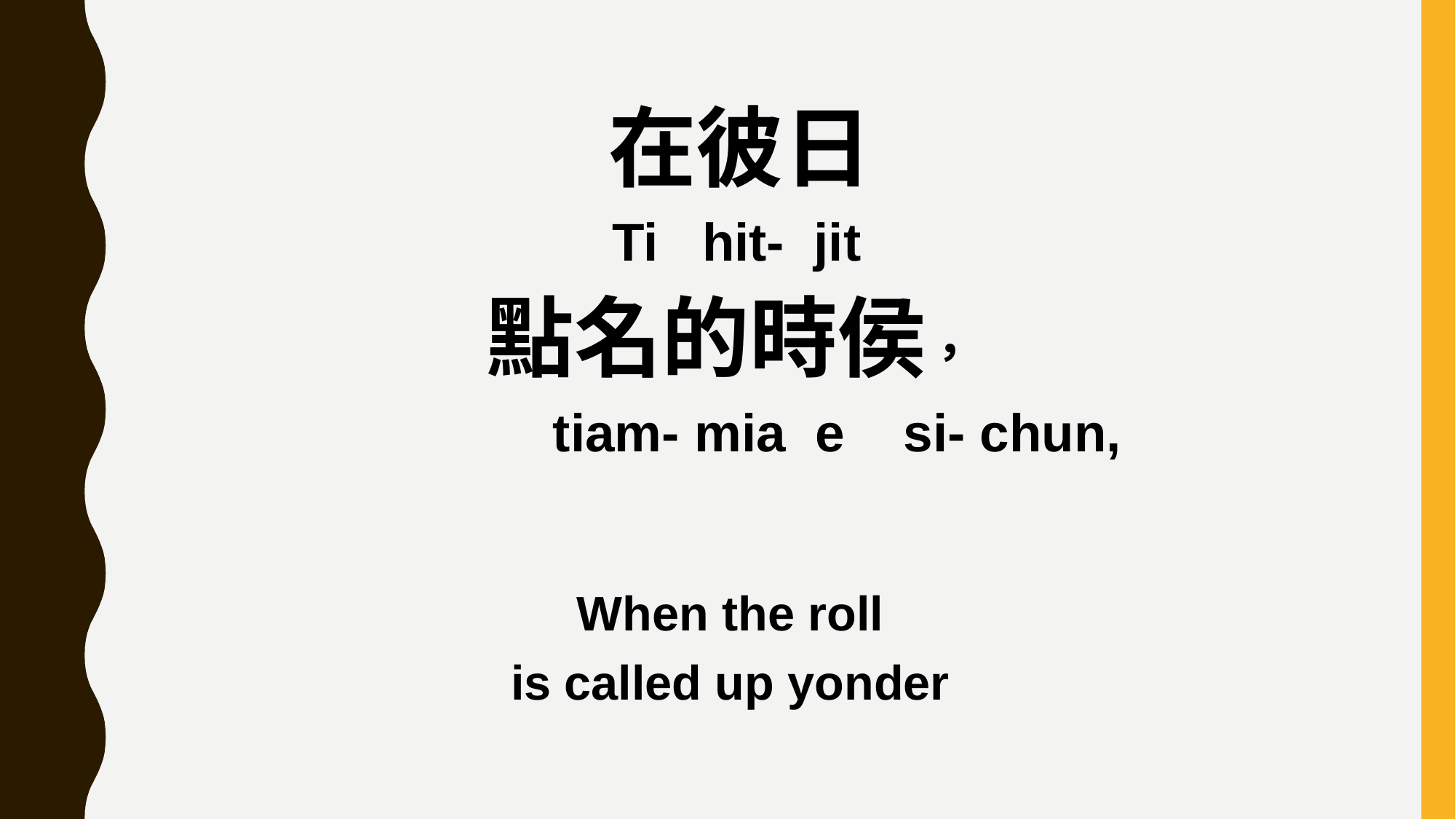

在彼日
 Ti   hit-  jit
點名的時侯，
                         tiam- mia  e    si- chun,

When the roll
is called up yonder